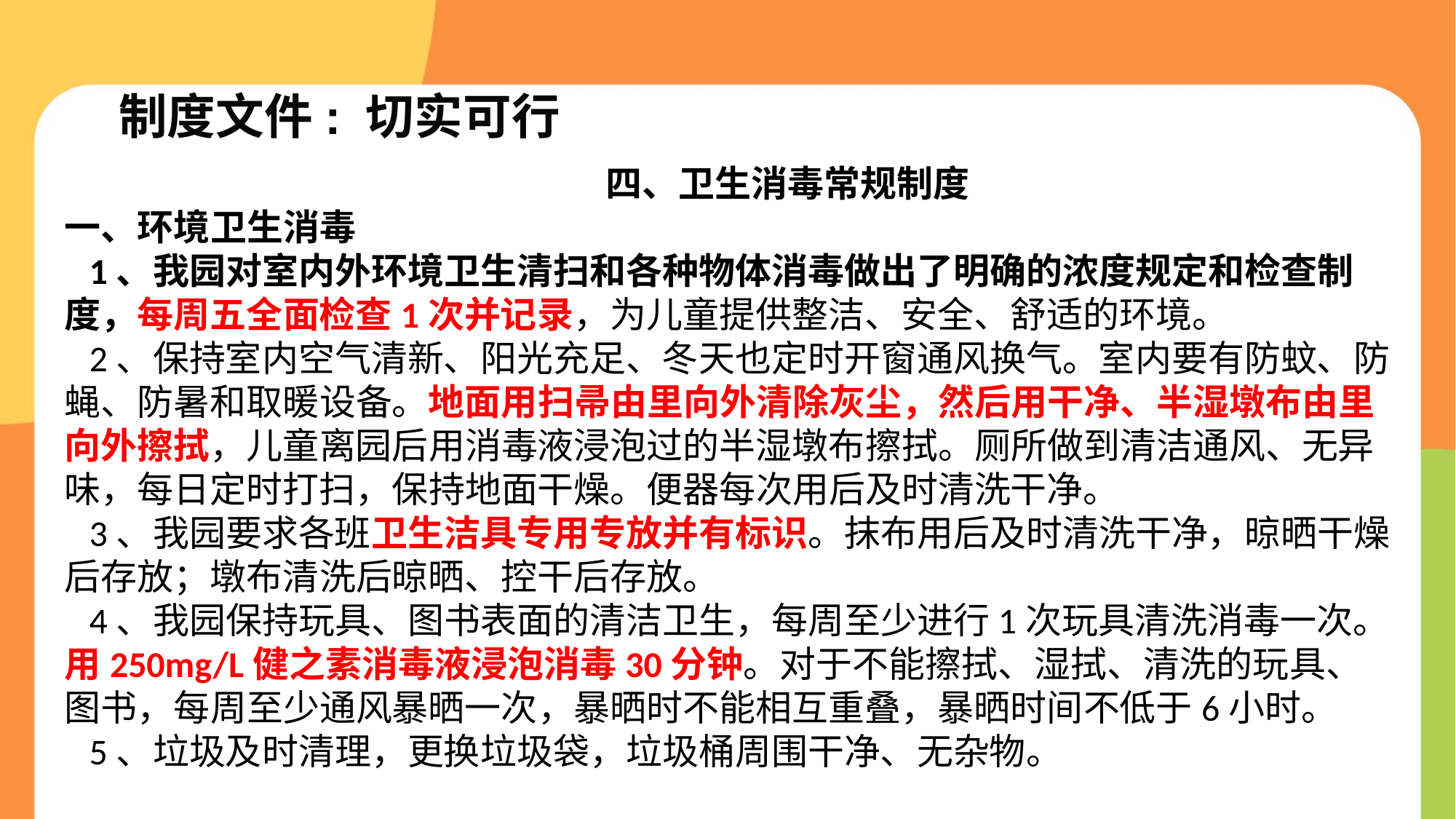

制度文件: 切实可行
                                                                 四、卫生消毒常规制度一、环境卫生消毒   1、我园对室内外环境卫生清扫和各种物体消毒做出了明确的浓度规定和检查制度，每周五全面检查1次并记录，为儿童提供整洁、安全、舒适的环境。   2、保持室内空气清新、阳光充足、冬天也定时开窗通风换气。室内要有防蚊、防蝇、防暑和取暖设备。地面用扫帚由里向外清除灰尘，然后用干净、半湿墩布由里向外擦拭，儿童离园后用消毒液浸泡过的半湿墩布擦拭。厕所做到清洁通风、无异味，每日定时打扫，保持地面干燥。便器每次用后及时清洗干净。   3、我园要求各班卫生洁具专用专放并有标识。抹布用后及时清洗干净，晾晒干燥后存放；墩布清洗后晾晒、控干后存放。   4、我园保持玩具、图书表面的清洁卫生，每周至少进行1次玩具清洗消毒一次。用250mg/L健之素消毒液浸泡消毒30分钟。对于不能擦拭、湿拭、清洗的玩具、图书，每周至少通风暴晒一次，暴晒时不能相互重叠，暴晒时间不低于6小时。   5、垃圾及时清理，更换垃圾袋，垃圾桶周围干净、无杂物。
#